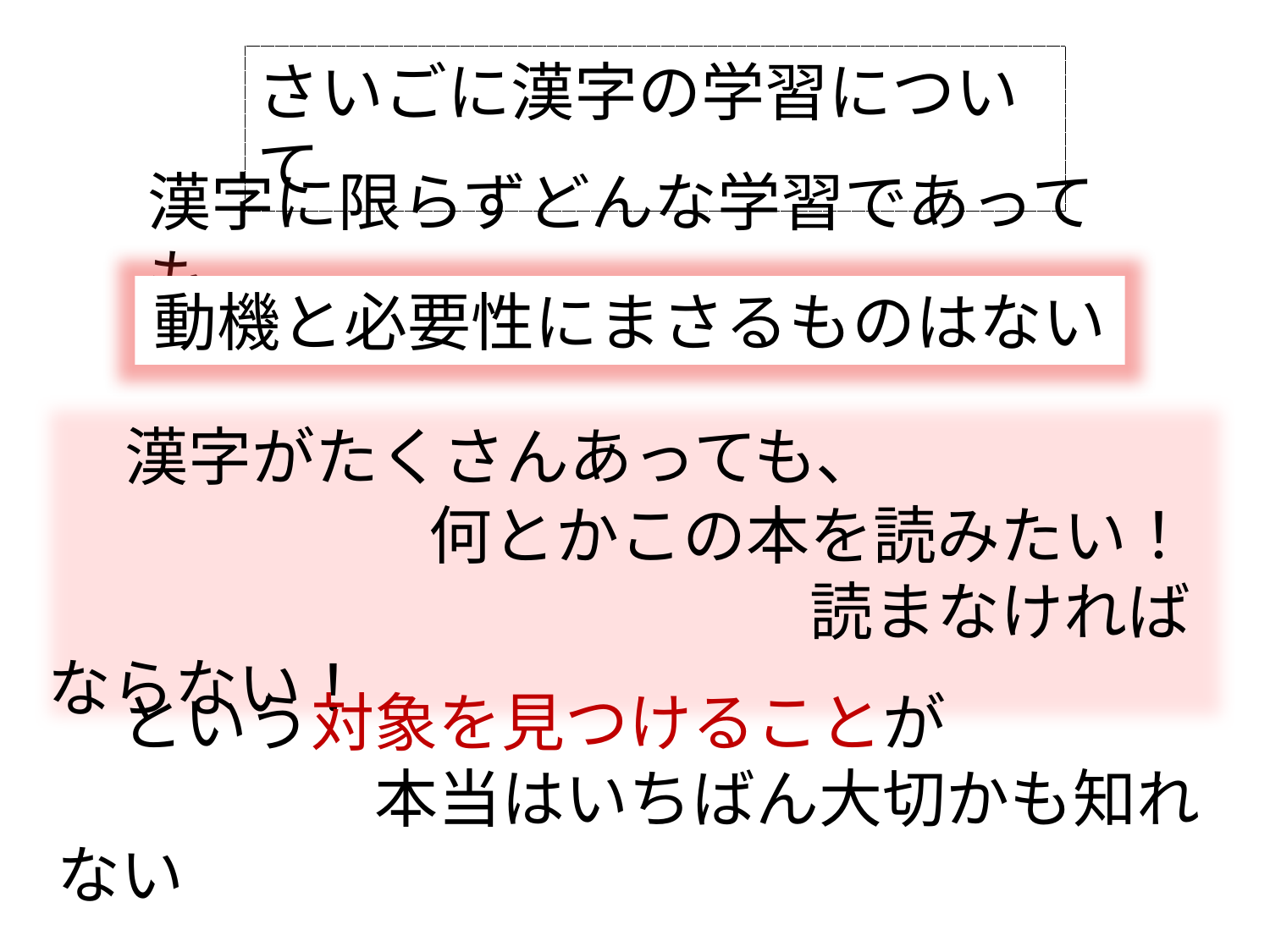

さいごに漢字の学習について
漢字に限らずどんな学習であっても
動機と必要性にまさるものはない
　漢字がたくさんあっても、
　　　　　　何とかこの本を読みたい！
　　　　　　　　　　　　読まなければならない！
　という対象を見つけることが
　　　　　本当はいちばん大切かも知れない